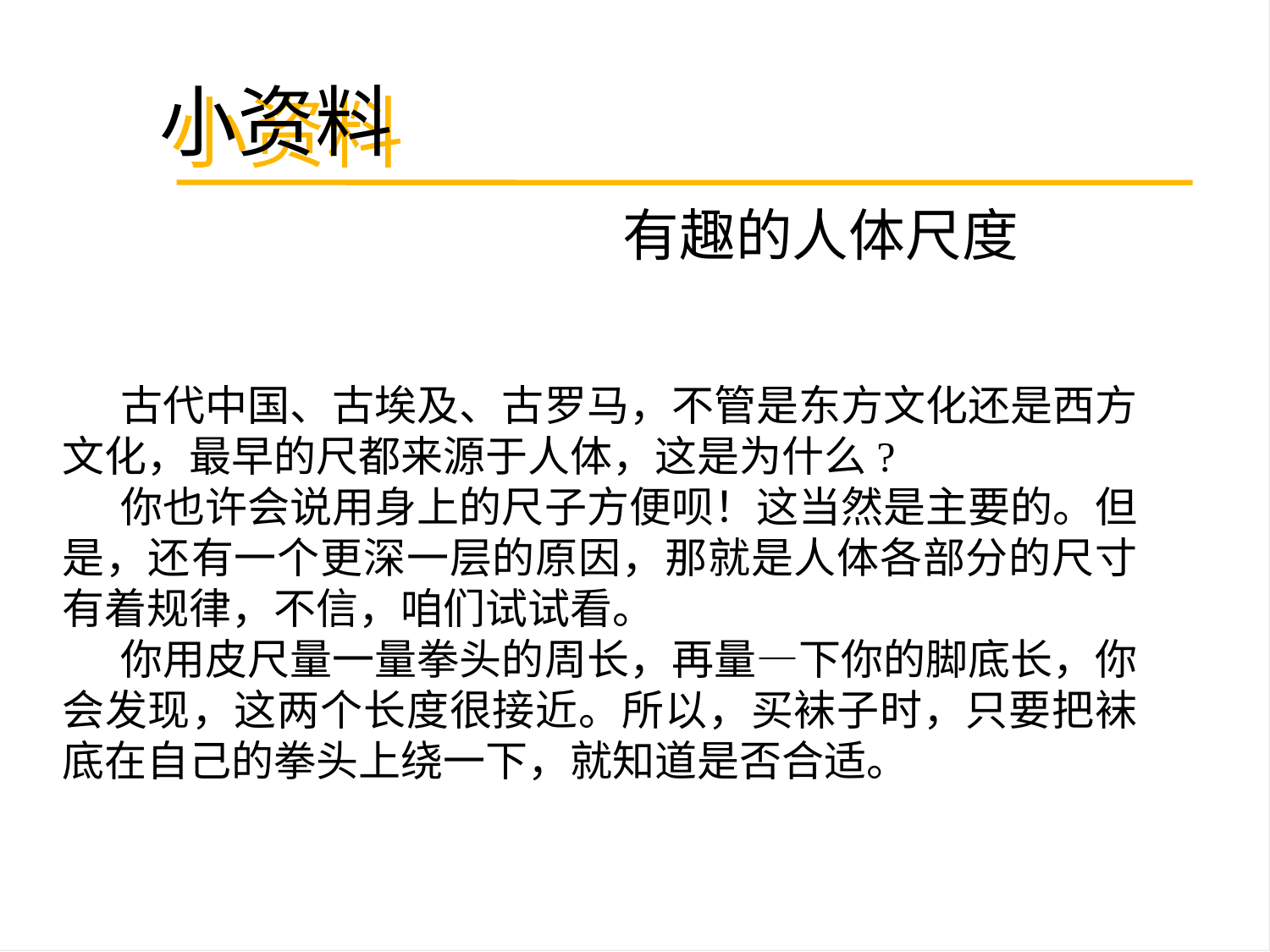

小资料

有趣的人体尺度
     古代中国、古埃及、古罗马，不管是东方文化还是西方文化，最早的尺都来源于人体，这是为什么?
     你也许会说用身上的尺子方便呗！这当然是主要的。但是，还有一个更深一层的原因，那就是人体各部分的尺寸有着规律，不信，咱们试试看。
     你用皮尺量一量拳头的周长，再量—下你的脚底长，你会发现，这两个长度很接近。所以，买袜子时，只要把袜底在自己的拳头上绕一下，就知道是否合适。